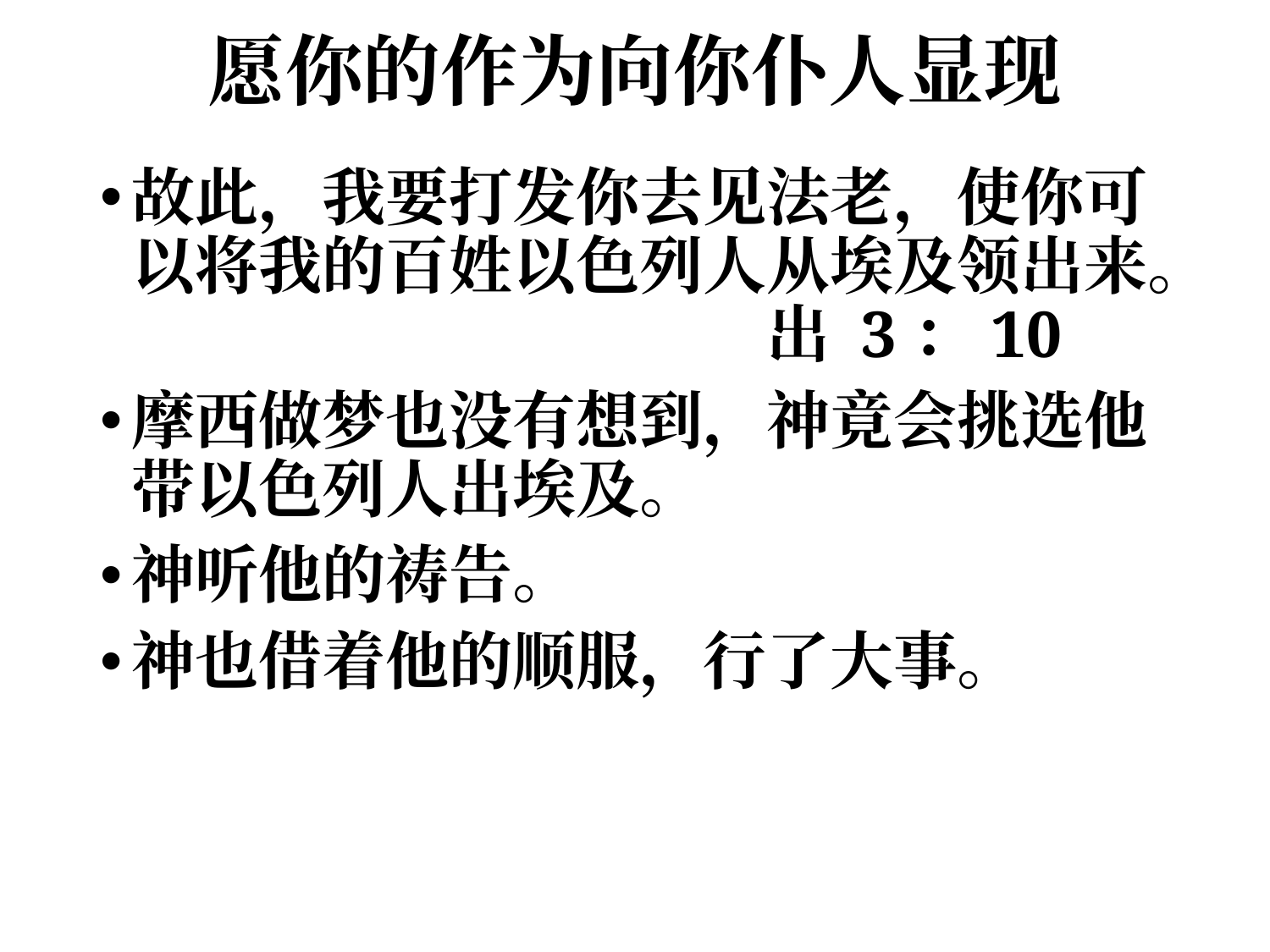

# 愿你的作为向你仆人显现
故此，我要打发你去见法老，使你可以将我的百姓以色列人从埃及领出来。					出 3：10
摩西做梦也没有想到，神竟会挑选他带以色列人出埃及。
神听他的祷告。
神也借着他的顺服，行了大事。